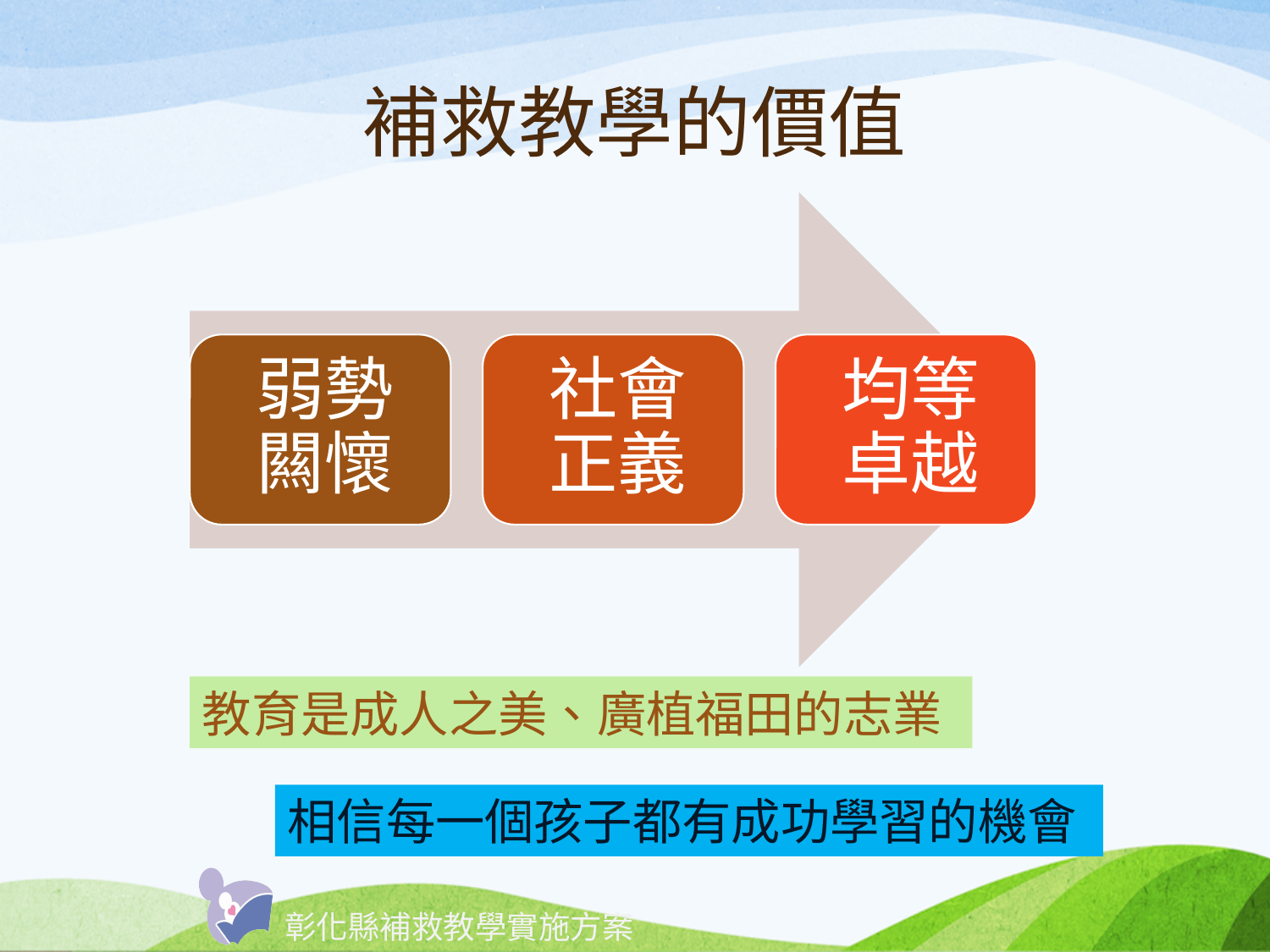

# 補救教學的價值
弱勢闗懷
社會正義
均等卓越
教育是成人之美、廣植福田的志業
相信每一個孩子都有成功學習的機會